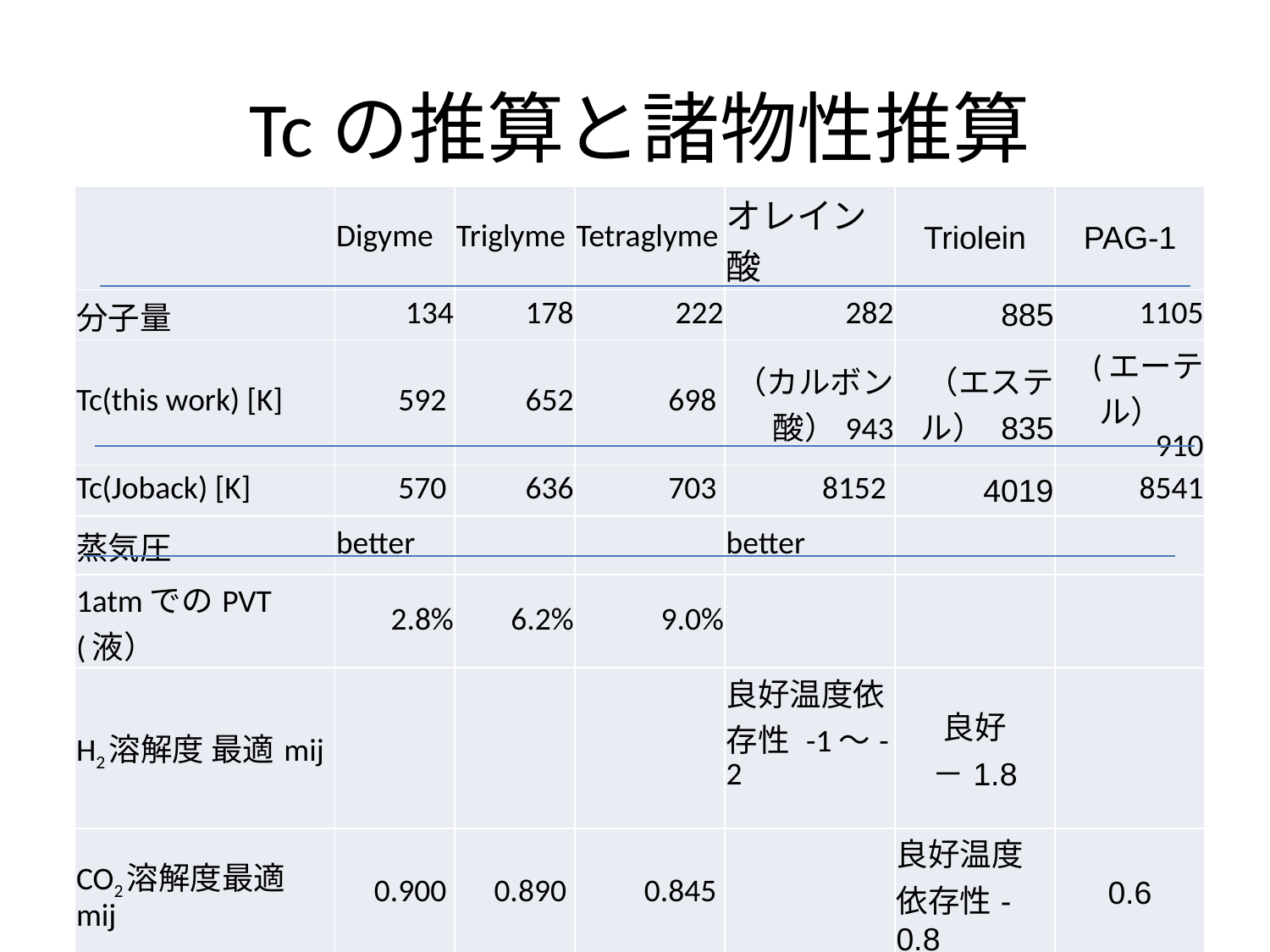

# Tcの推算と諸物性推算
|  | Digyme | Triglyme | Tetraglyme | オレイン酸 | Triolein | PAG-1 |
| --- | --- | --- | --- | --- | --- | --- |
| 分子量 | 134 | 178 | 222 | 282 | 885 | 1105 |
| Tc(this work) [K] | 592 | 652 | 698 | （カルボン酸）943 | （エステル） 835 | (エーテル）　910 |
| Tc(Joback) [K] | 570 | 636 | 703 | 8152 | 4019 | 8541 |
| 蒸気圧 | better |  |  | better |  |  |
| 1atmでのPVT(液） | 2.8% | 6.2% | 9.0% |  |  |  |
| H2溶解度 最適mij |  |  |  | 良好温度依存性 -1～-2 | 良好 －1.8 |  |
| CO2溶解度最適mij | 0.900 | 0.890 | 0.845 |  | 良好温度依存性-0.8 | 0.6 |
| 飽和液密度 | 3.8% | 6.5% | 8.4% |  |  |  |
| 飽和蒸気密度 | 0.9% | 1.1% | 1.1% |  |  |  |